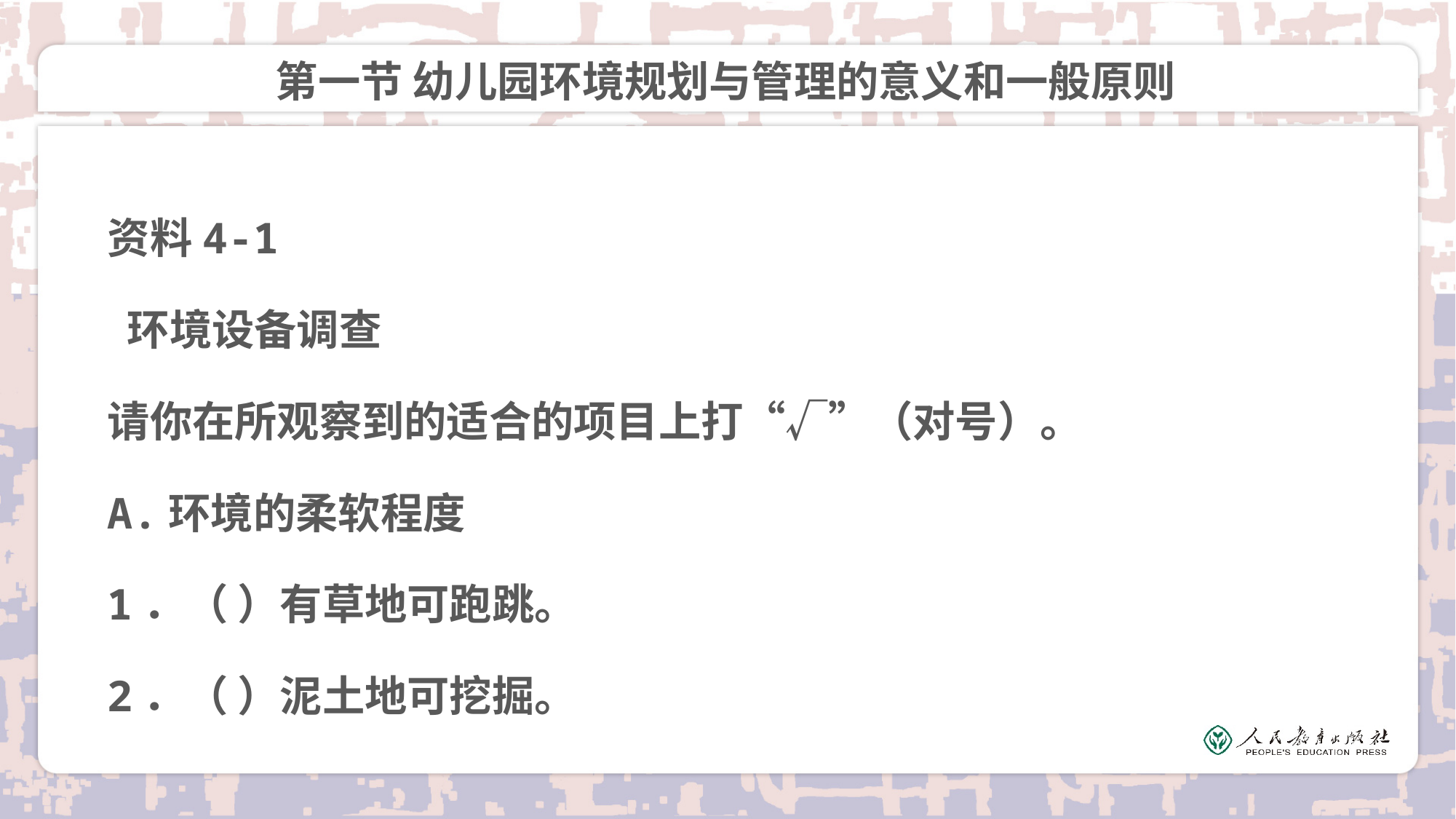

# 第一节 幼儿园环境规划与管理的意义和一般原则
资料4-1
 环境设备调查
请你在所观察到的适合的项目上打“√”（对号）。
A.环境的柔软程度
1．（ ）有草地可跑跳。
2．（ ）泥土地可挖掘。